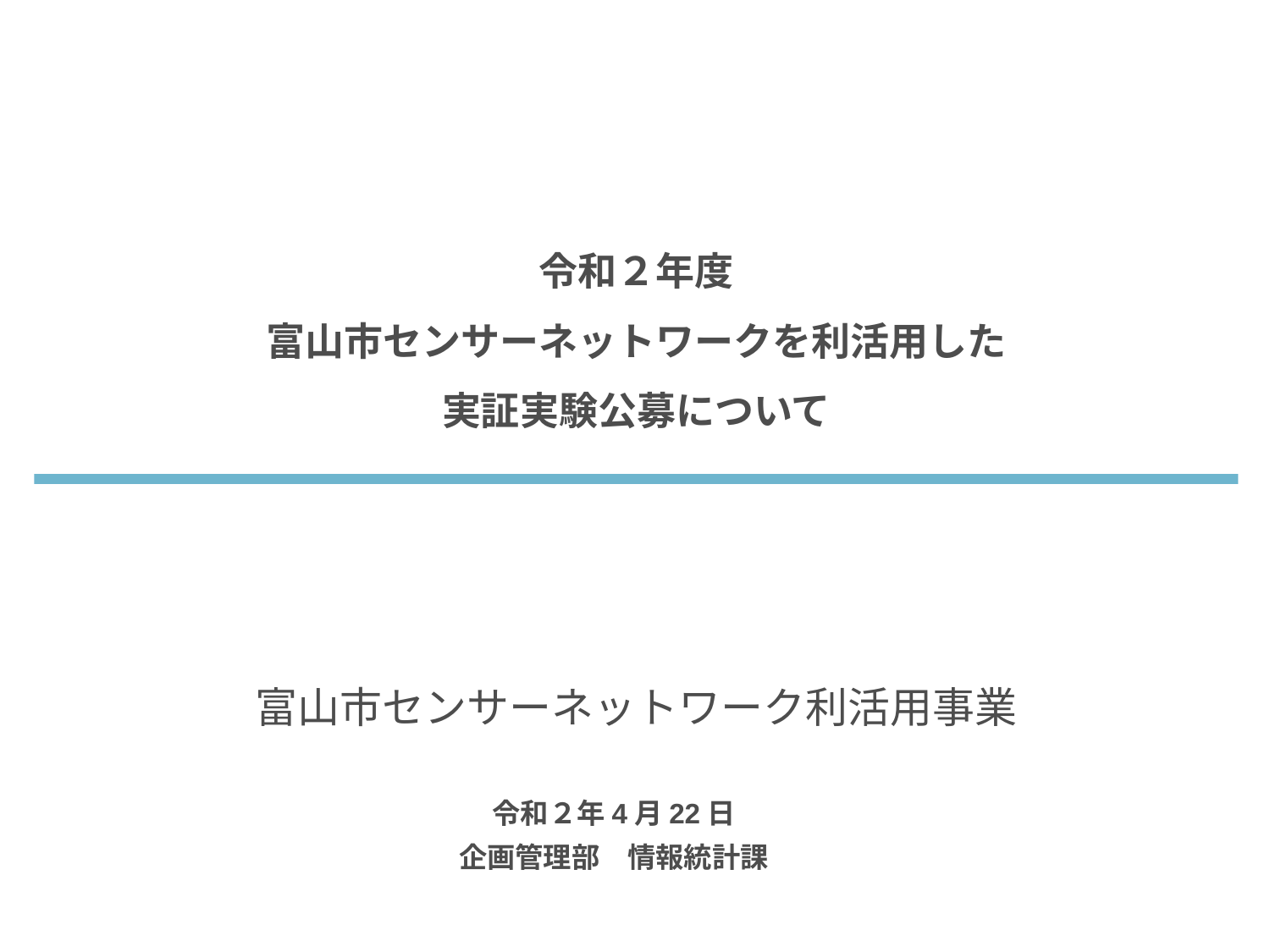

# 令和２年度 富山市センサーネットワークを利活用した 実証実験公募について
富山市センサーネットワーク利活用事業
令和２年4月22日
企画管理部　情報統計課